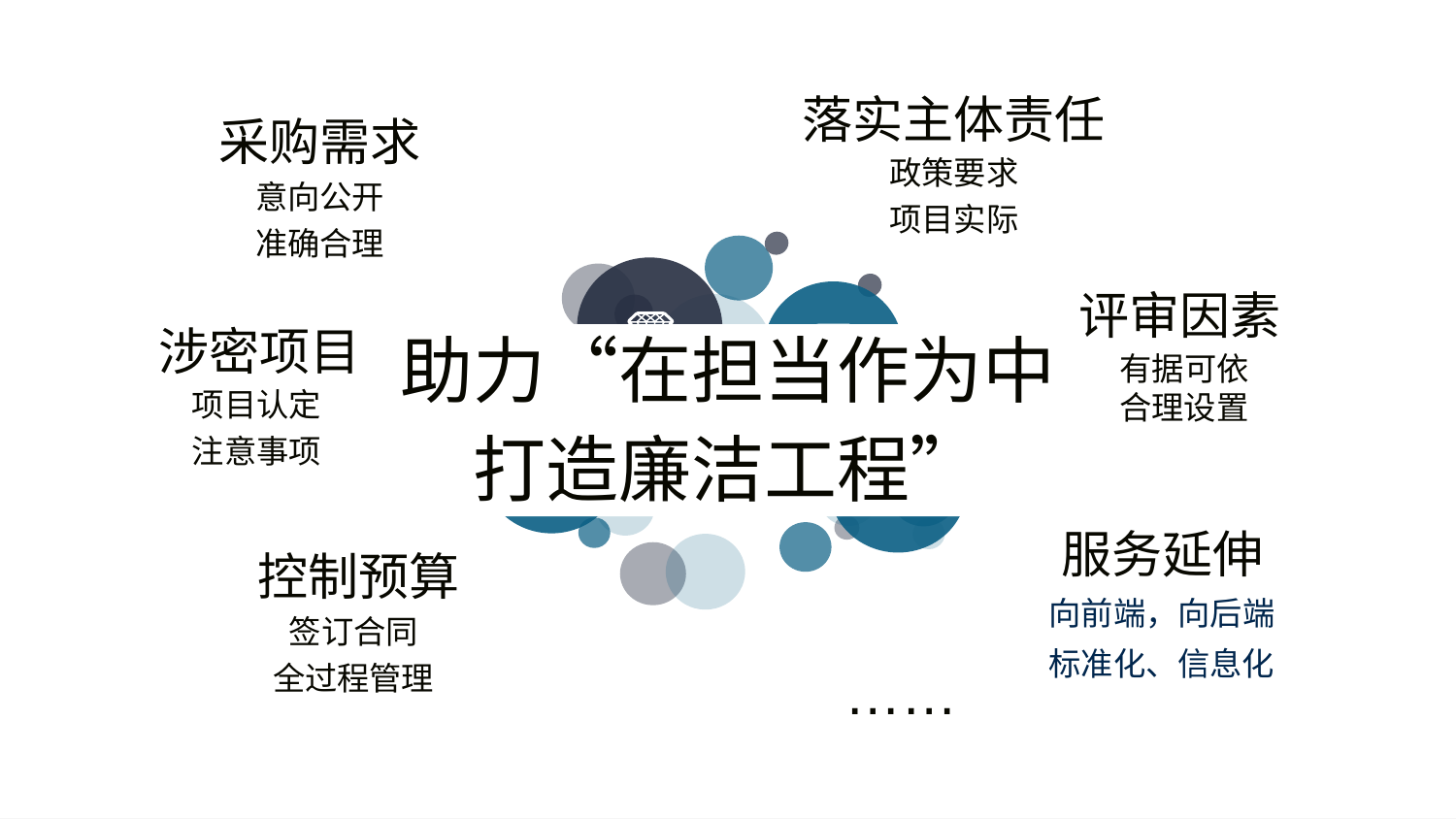

落实主体责任
政策要求
项目实际
评审因素
有据可依
合理设置

服务延伸
向前端，向后端
标准化、信息化

……
采购需求
意向公开
准确合理
助力“在担当作为中
打造廉洁工程”
涉密项目
项目认定
注意事项

控制预算
签订合同
全过程管理